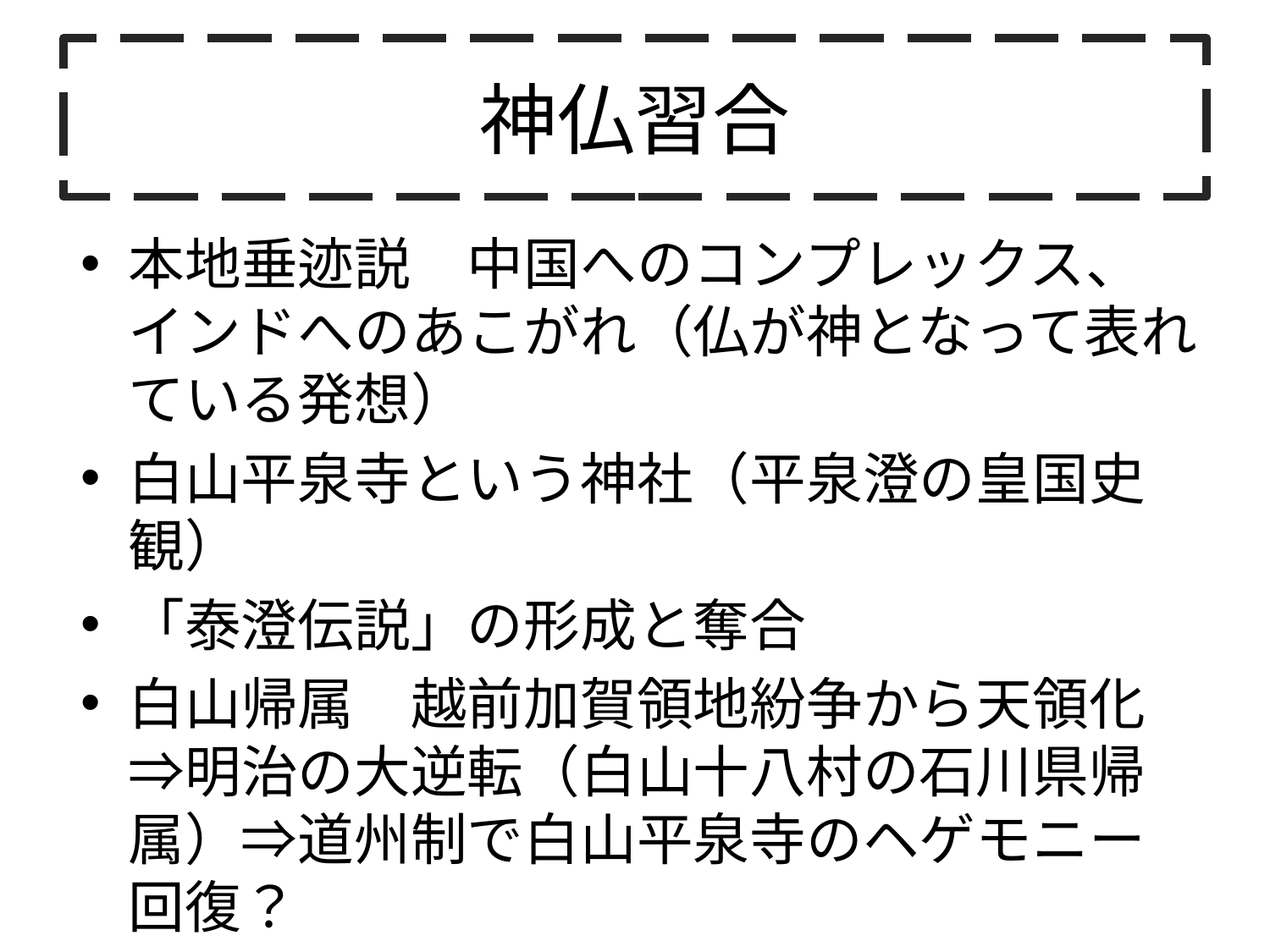

# 神仏習合
本地垂迹説　中国へのコンプレックス、インドへのあこがれ（仏が神となって表れている発想）
白山平泉寺という神社（平泉澄の皇国史観）
「泰澄伝説」の形成と奪合
白山帰属　越前加賀領地紛争から天領化⇒明治の大逆転（白山十八村の石川県帰属）⇒道州制で白山平泉寺のヘゲモニー回復？